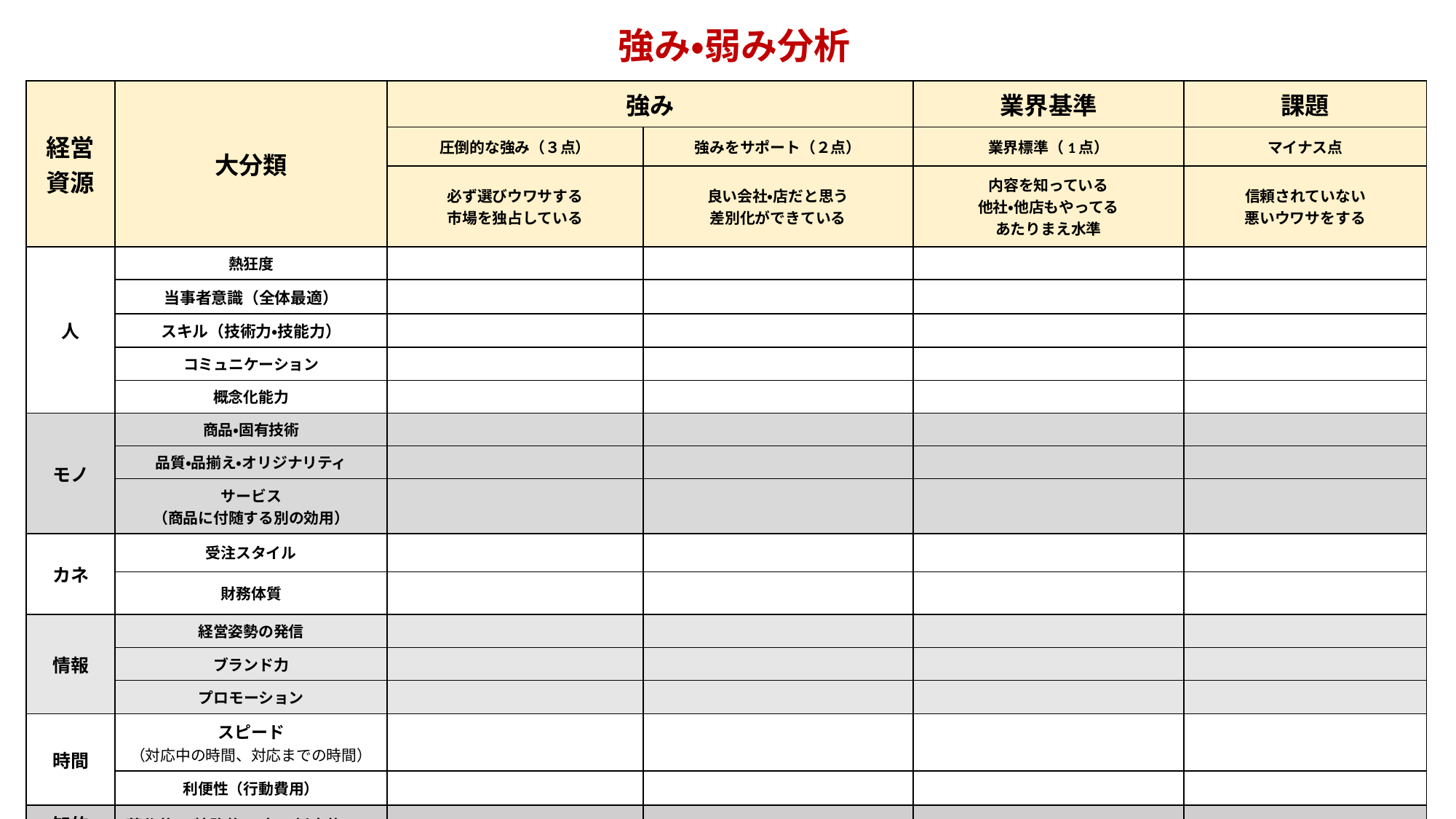

強み・弱み分析
| 経営 資源 | 大分類 | 強み |  | 業界基準 | 課題 |
| --- | --- | --- | --- | --- | --- |
|  |  | 圧倒的な強み（３点） | 強みをサポート（２点） | 業界標準（1点） | マイナス点 |
|  |  | 必ず選びウワサする 市場を独占している | 良い会社・店だと思う 差別化ができている | 内容を知っている 他社・他店もやってる あたりまえ水準 | 信頼されていない 悪いウワサをする |
| 人 | 熱狂度 |  |  |  |  |
|  | 当事者意識（全体最適） |  |  |  |  |
|  | スキル（技術力・技能力） |  |  |  |  |
|  | コミュニケーション |  |  |  |  |
|  | 概念化能力 |  |  |  |  |
| モノ | 商品・固有技術 |  |  |  |  |
|  | 品質・品揃え・オリジナリティ |  |  |  |  |
|  | サービス （商品に付随する別の効用） |  |  |  |  |
| カネ | 受注スタイル |  |  |  |  |
|  | 財務体質 |  |  |  |  |
| 情報 | 経営姿勢の発信 |  |  |  |  |
|  | ブランド力 |  |  |  |  |
|  | プロモーション |  |  |  |  |
| 時間 | スピード （対応中の時間、対応までの時間） |  |  |  |  |
|  | 利便性（行動費用） |  |  |  |  |
| 知的 財産 | 著作権、特許権、実用新案権、 意匠権、商標権 |  |  |  |  |